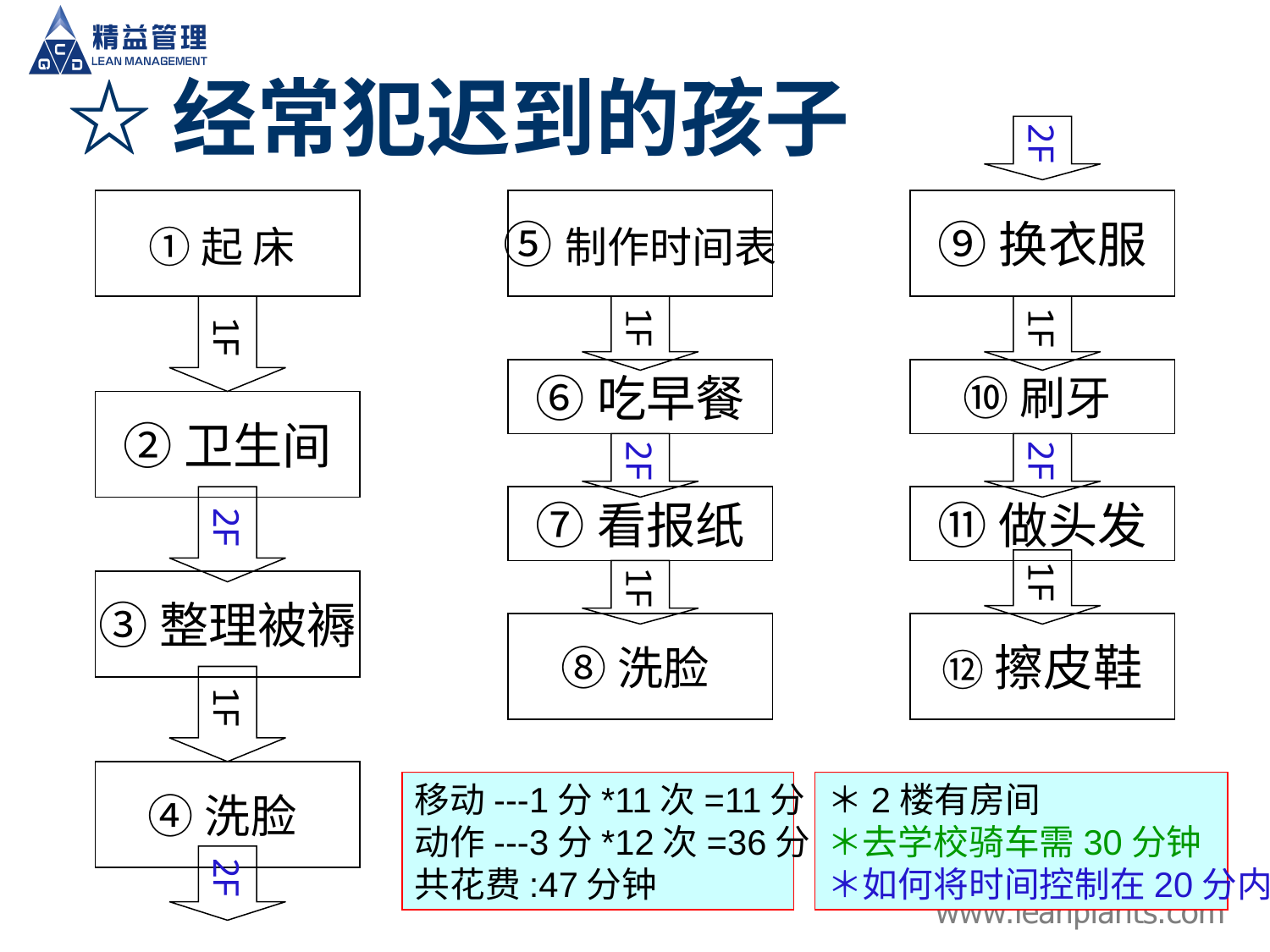

# ☆经常犯迟到的孩子
2F
①起 床
⑤制作时间表
⑨换衣服
1F
1F
1F
⑥吃早餐
⑩刷牙
②卫生间
2F
2F
2F
⑦看报纸
⑪做头发
1F
1F
③整理被褥
⑧洗脸
⑫擦皮鞋
1F
④洗脸
移动---1分*11次=11分
动作---3分*12次=36分
共花费:47分钟
＊2楼有房间
＊去学校骑车需30分钟
＊如何将时间控制在20分内
2F